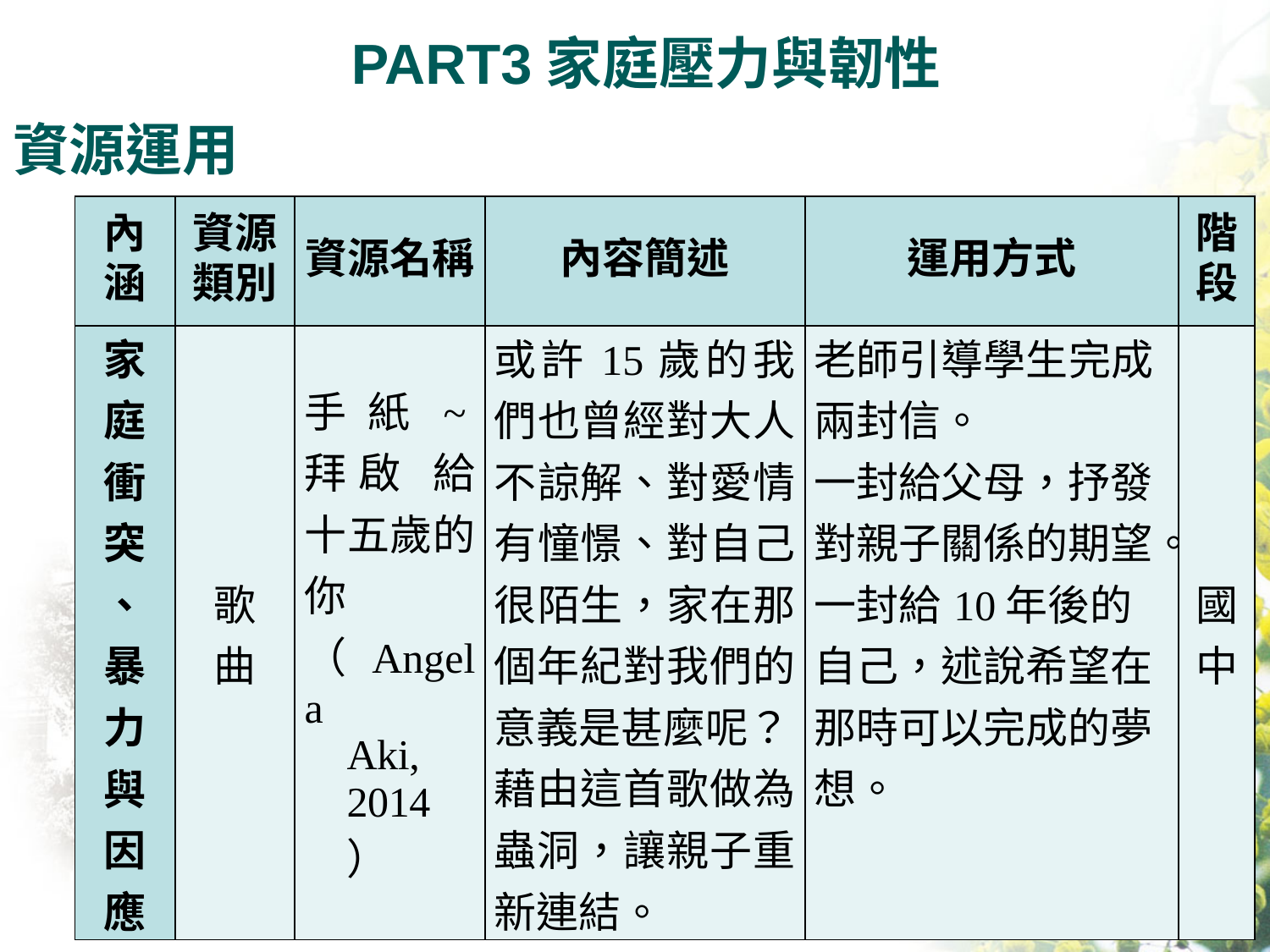

PART3家庭壓力與韌性
資源運用
| 內涵 | 資源類別 | 資源名稱 | 內容簡述 | 運用方式 | 階段 |
| --- | --- | --- | --- | --- | --- |
| 家 庭 衝 突 、 暴 力 與 因 應 | 歌 曲 | 手紙~拜啟 給十五歲的你（Angela Aki, 2014） | 或許15歲的我們也曾經對大人不諒解、對愛情有憧憬、對自己很陌生，家在那個年紀對我們的意義是甚麼呢？ 藉由這首歌做為蟲洞，讓親子重新連結。 | 老師引導學生完成兩封信。 一封給父母，抒發對親子關係的期望。 一封給10年後的自己，述說希望在那時可以完成的夢想。 | 國中 |